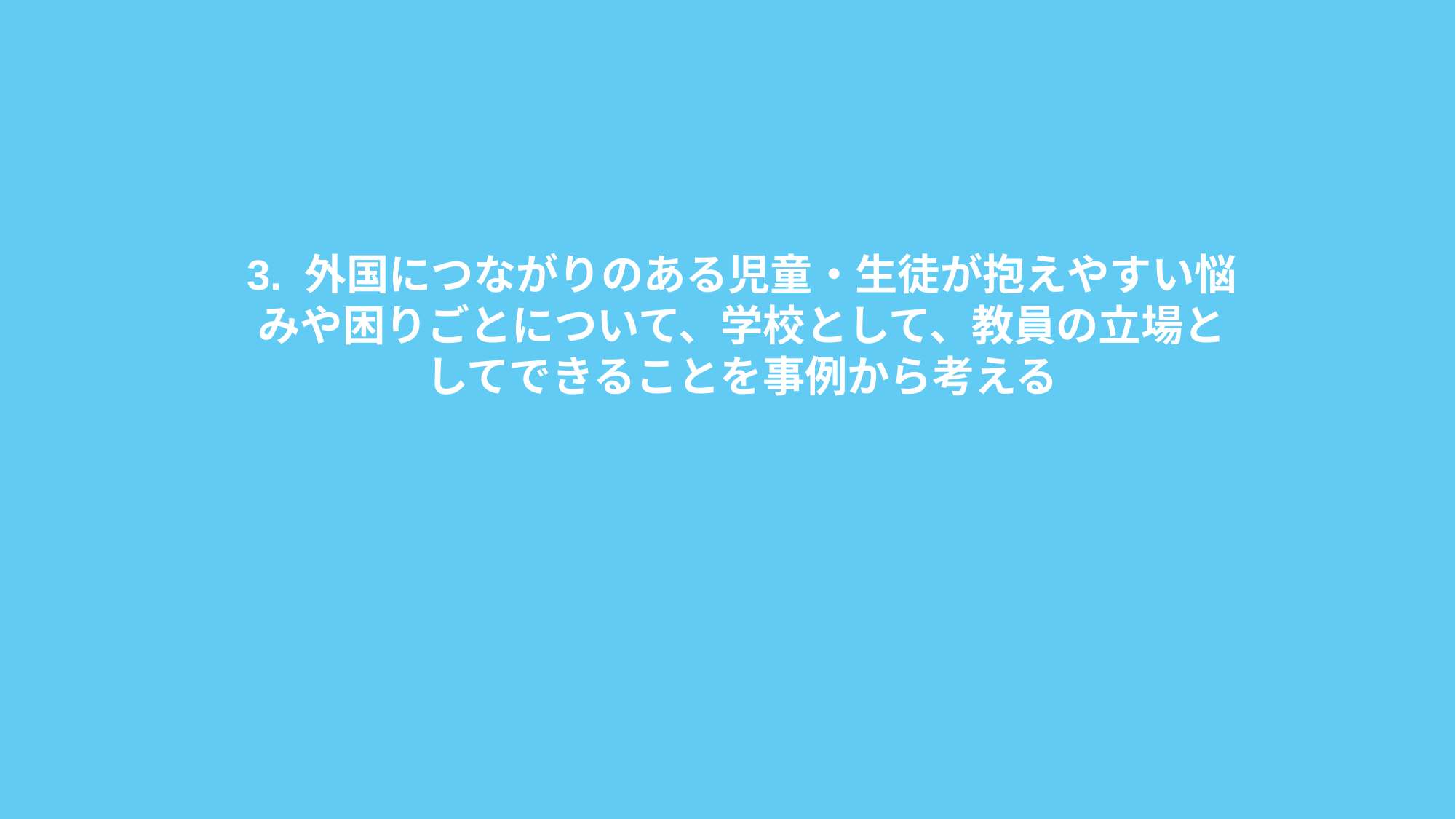

3. 外国につながりのある児童・生徒が抱えやすい悩みや困りごとについて、学校として、教員の立場としてできることを事例から考える